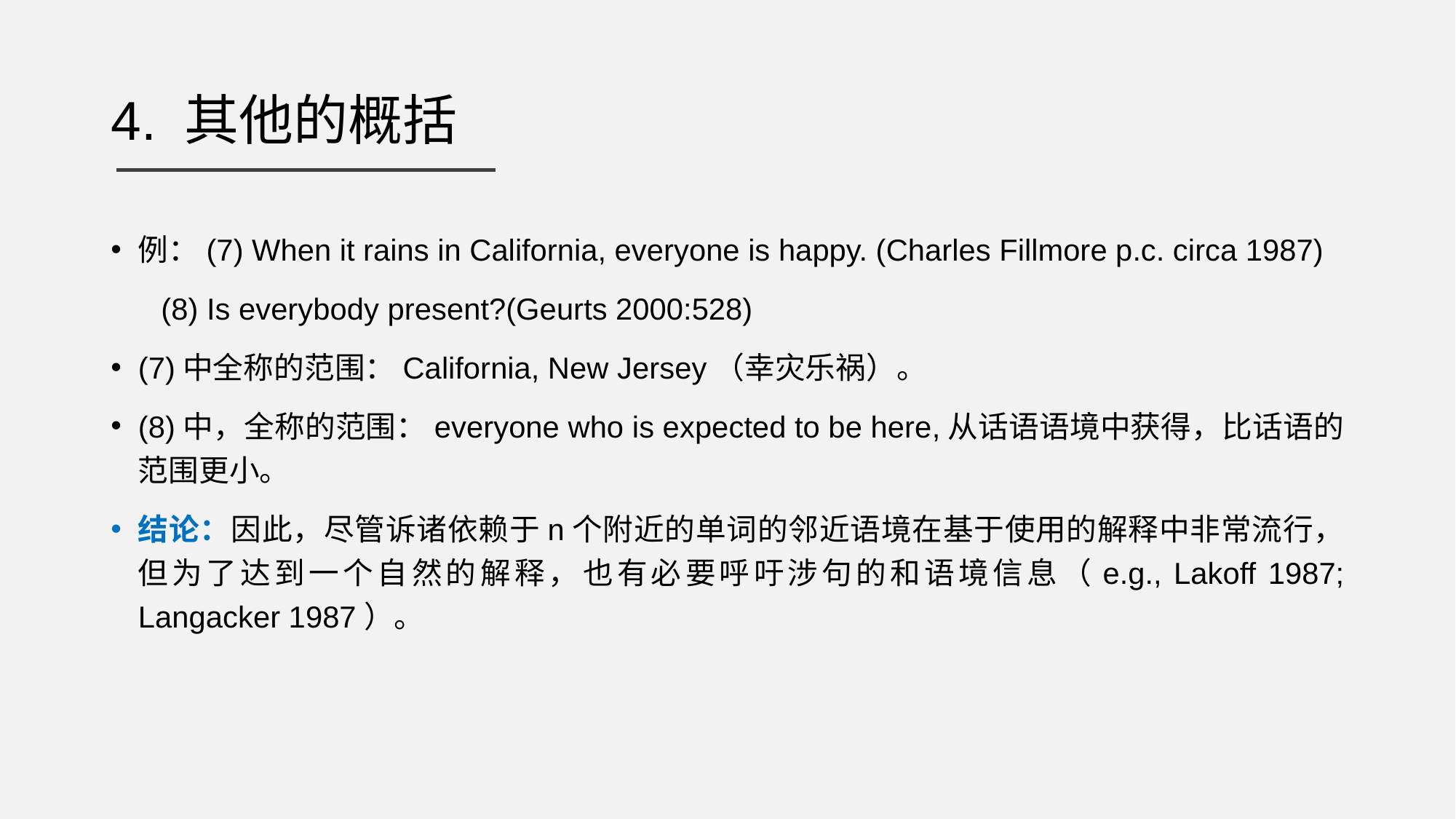

# 4. 其他的概括
例：(7) When it rains in California, everyone is happy. (Charles Fillmore p.c. circa 1987)
      (8) Is everybody present?(Geurts 2000:528)
(7)中全称的范围：California, New Jersey（幸灾乐祸）。
(8)中，全称的范围：everyone who is expected to be here,从话语语境中获得，比话语的范围更小。
结论：因此，尽管诉诸依赖于n个附近的单词的邻近语境在基于使用的解释中非常流行，但为了达到一个自然的解释，也有必要呼吁涉句的和语境信息（e.g., Lakoff 1987; Langacker 1987）。